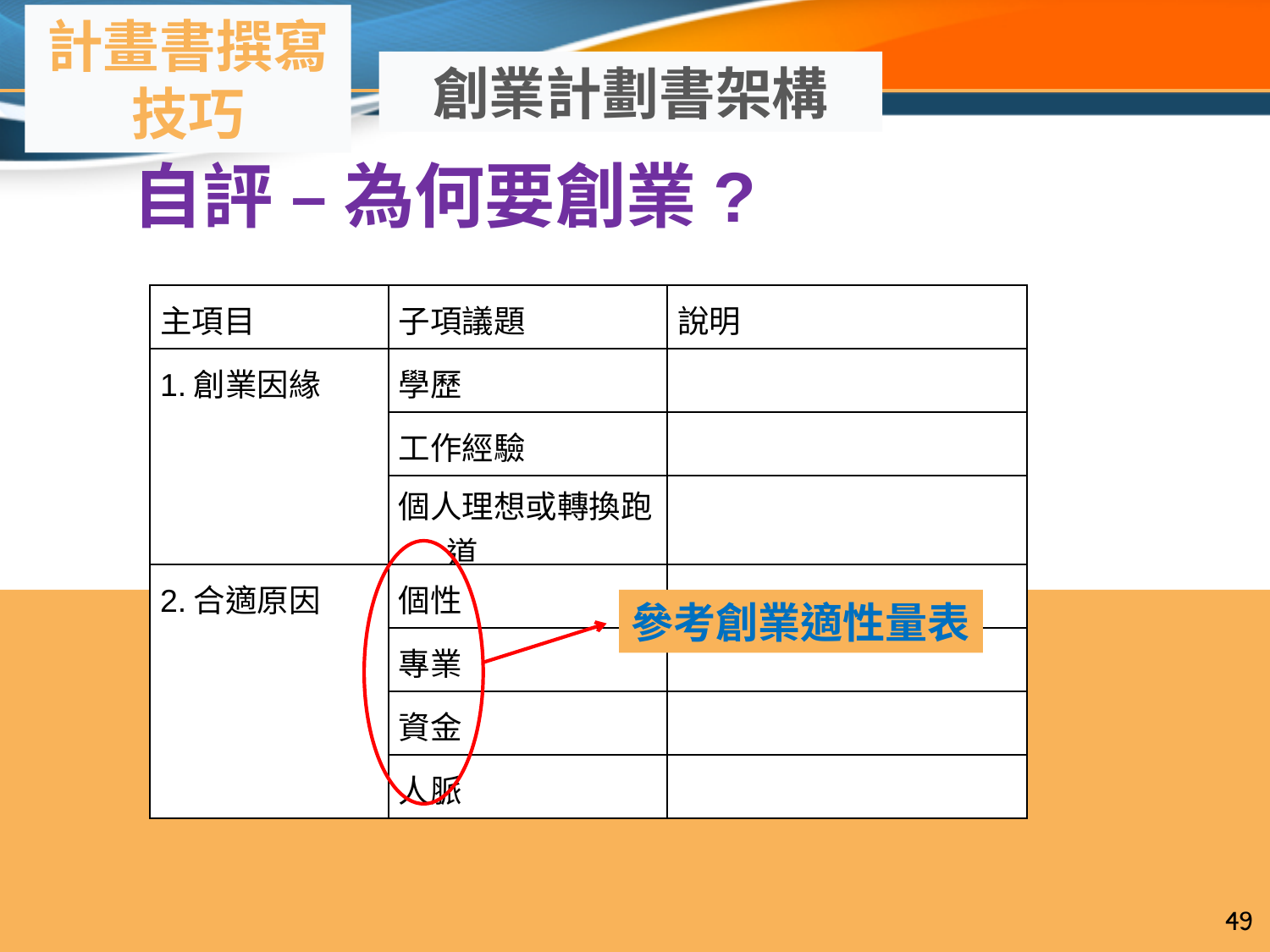

計畫書撰寫技巧
創業計劃書架構
自評 – 為何要創業?
| 主項目 | 子項議題 | 說明 |
| --- | --- | --- |
| 1.創業因緣 | 學歷 |  |
|  | 工作經驗 |  |
|  | 個人理想或轉換跑道 |  |
| 2.合適原因 | 個性 |  |
|  | 專業 |  |
|  | 資金 |  |
|  | 人脈 |  |

參考創業適性量表
49